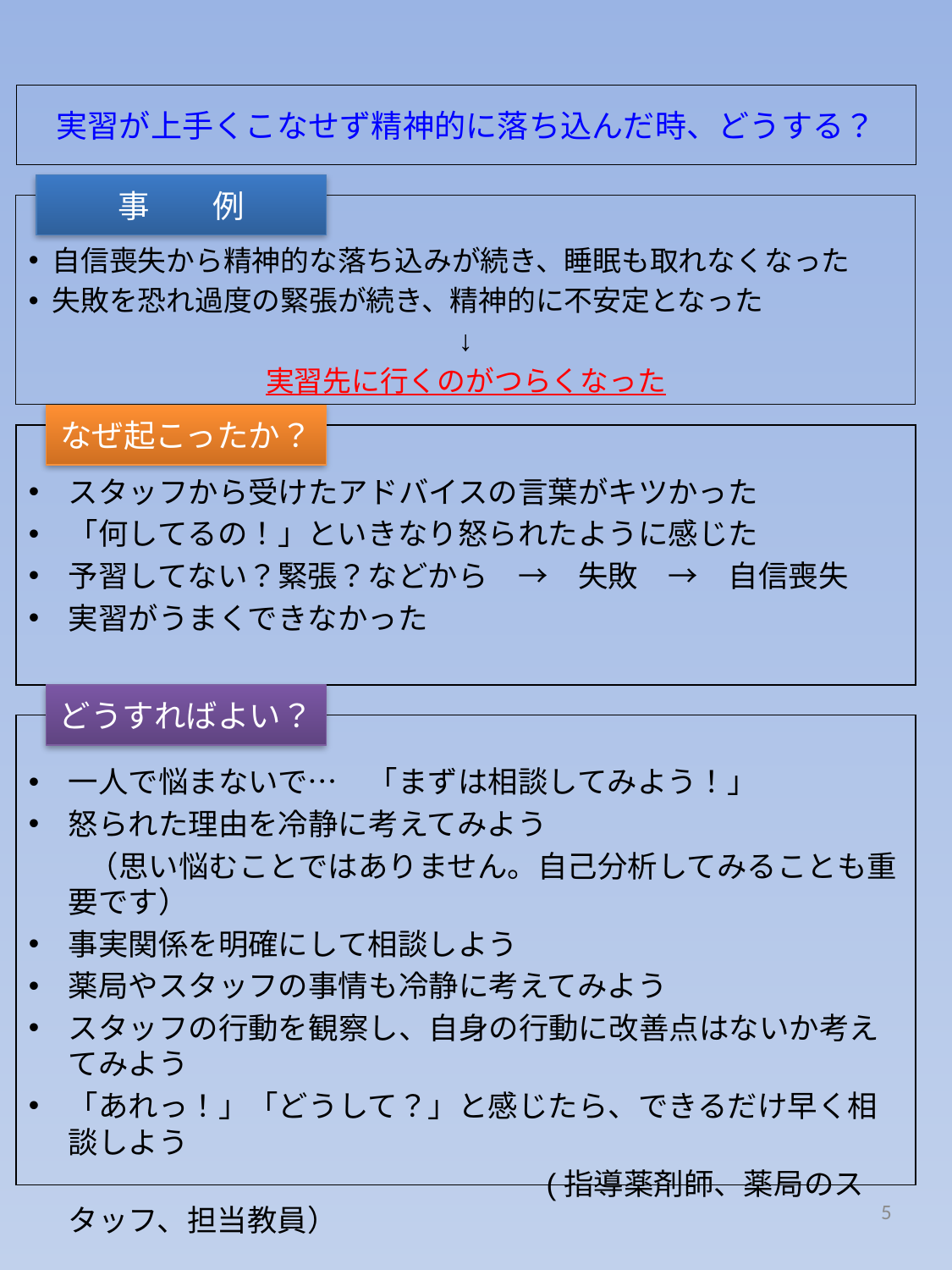

# 実習が上手くこなせず精神的に落ち込んだ時、どうする？
事　　例

自信喪失から精神的な落ち込みが続き、睡眠も取れなくなった
失敗を恐れ過度の緊張が続き、精神的に不安定となった
↓
実習先に行くのがつらくなった

なぜ起こったか？

スタッフから受けたアドバイスの言葉がキツかった
「何してるの！」といきなり怒られたように感じた
予習してない？緊張？などから　→　失敗　→　自信喪失
実習がうまくできなかった
どうすればよい？

一人で悩まないで…　「まずは相談してみよう！」
怒られた理由を冷静に考えてみよう
　　（思い悩むことではありません。自己分析してみることも重要です）
事実関係を明確にして相談しよう
薬局やスタッフの事情も冷静に考えてみよう
スタッフの行動を観察し、自身の行動に改善点はないか考えてみよう
「あれっ！」「どうして？」と感じたら、できるだけ早く相談しよう
　　　　　　　　　　　　　　　　　(指導薬剤師、薬局のスタッフ、担当教員）
5